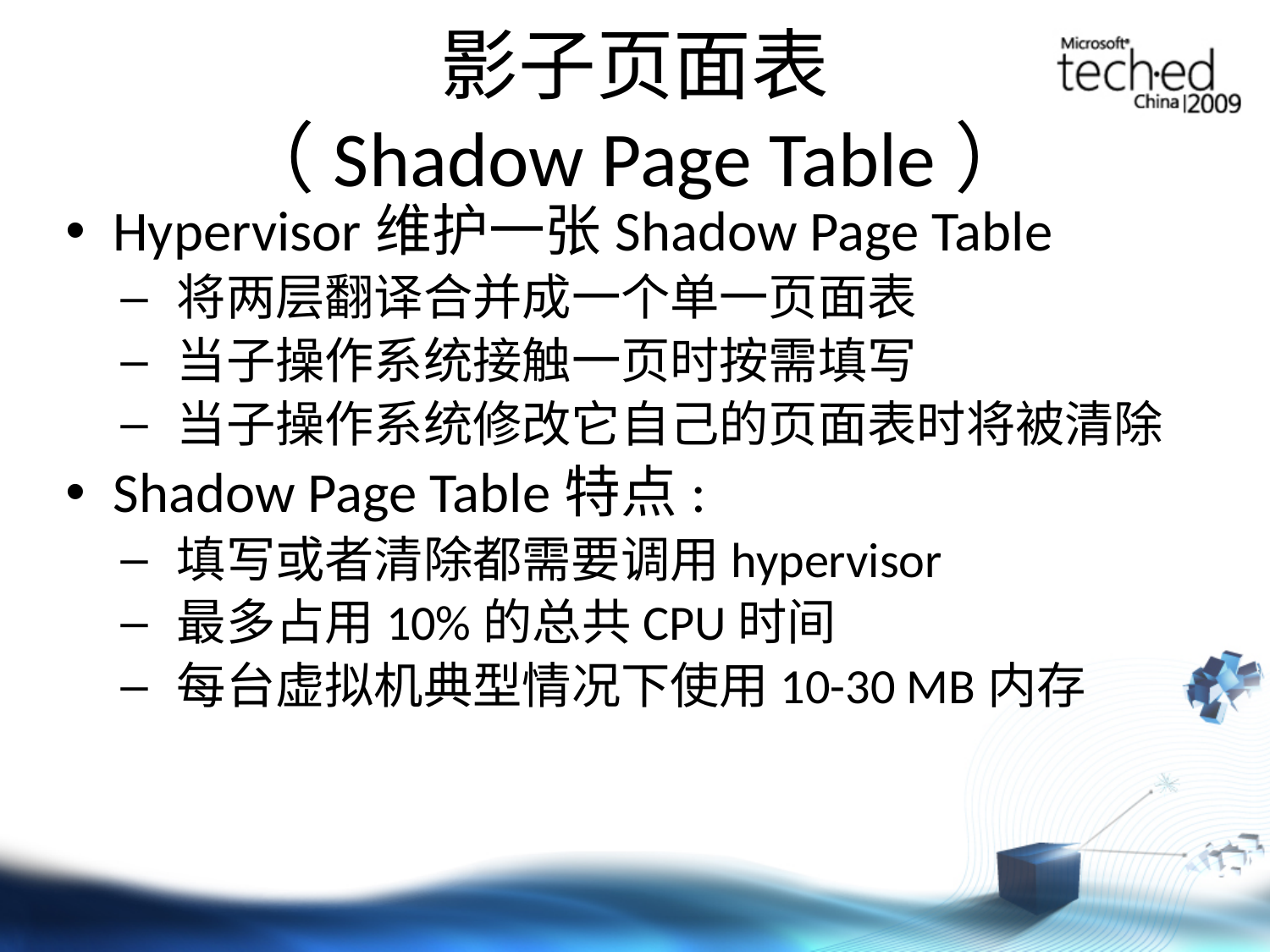

# 影子页面表 （Shadow Page Table）
Hypervisor维护一张Shadow Page Table
将两层翻译合并成一个单一页面表
当子操作系统接触一页时按需填写
当子操作系统修改它自己的页面表时将被清除
Shadow Page Table特点:
填写或者清除都需要调用hypervisor
最多占用10%的总共CPU时间
每台虚拟机典型情况下使用10-30 MB内存